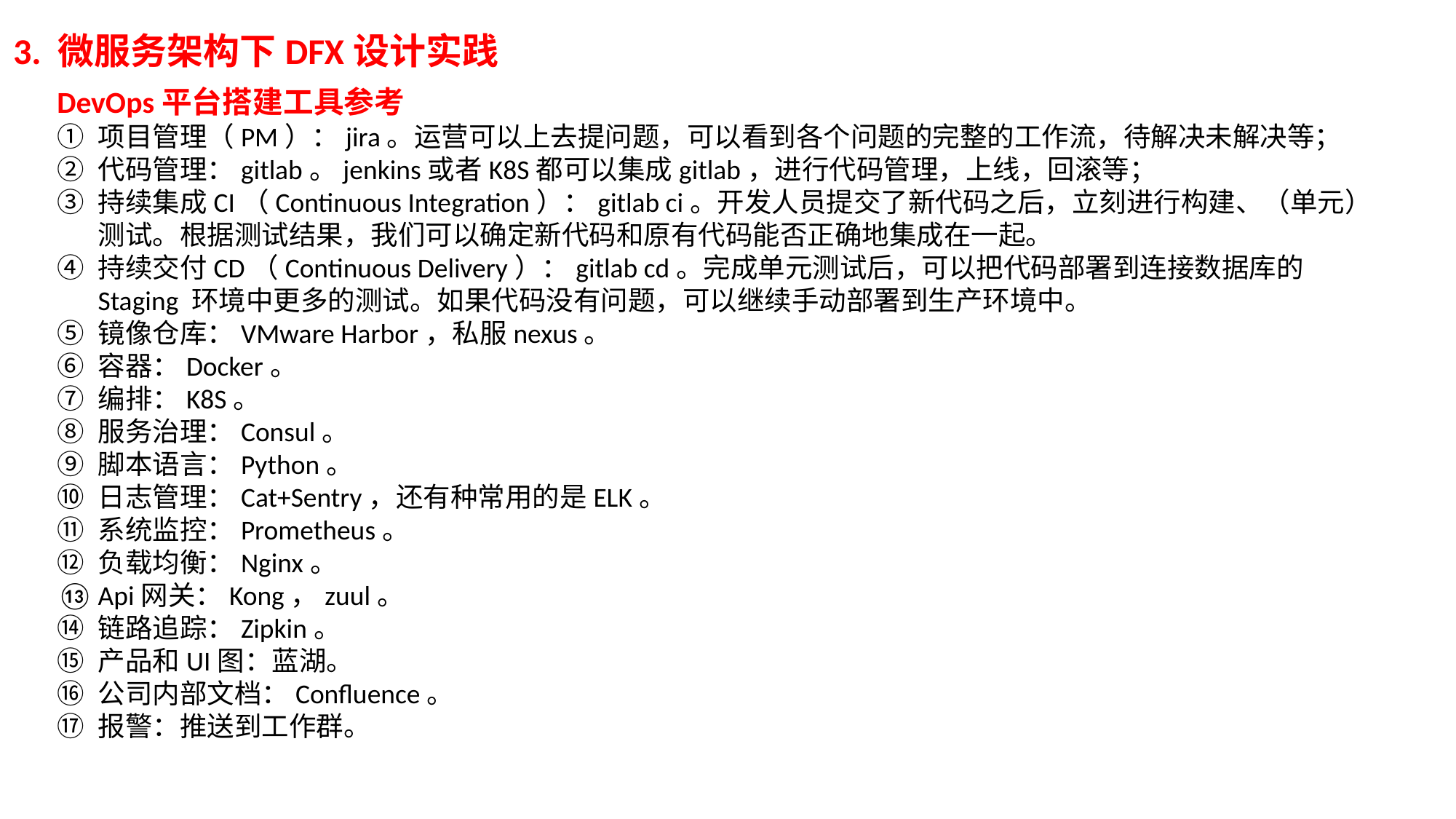

3. 微服务架构下DFX设计实践
DevOps平台搭建工具参考
项目管理（PM）：jira。运营可以上去提问题，可以看到各个问题的完整的工作流，待解决未解决等；
代码管理：gitlab。jenkins或者K8S都可以集成gitlab，进行代码管理，上线，回滚等；
持续集成CI（Continuous Integration）：gitlab ci。开发人员提交了新代码之后，立刻进行构建、（单元）测试。根据测试结果，我们可以确定新代码和原有代码能否正确地集成在一起。
持续交付CD（Continuous Delivery）：gitlab cd。完成单元测试后，可以把代码部署到连接数据库的 Staging 环境中更多的测试。如果代码没有问题，可以继续手动部署到生产环境中。
镜像仓库：VMware Harbor，私服nexus。
容器：Docker。
编排：K8S。
服务治理：Consul。
脚本语言：Python。
日志管理：Cat+Sentry，还有种常用的是ELK。
系统监控：Prometheus。
负载均衡：Nginx。
Api网关：Kong，zuul。
链路追踪：Zipkin。
产品和UI图：蓝湖。
公司内部文档：Confluence。
报警：推送到工作群。